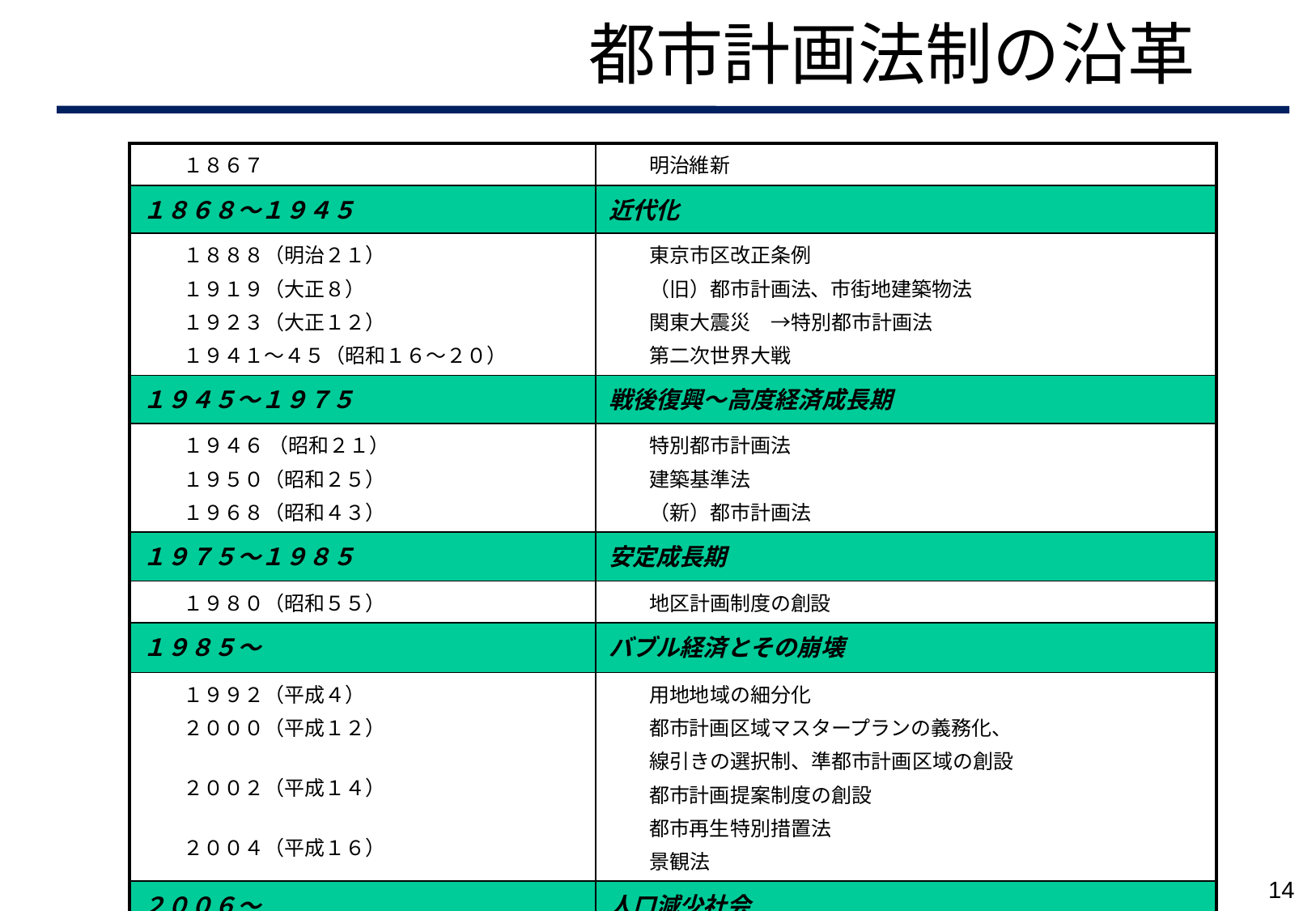

都市計画法制の沿革

| １８６７ | 明治維新 |
| --- | --- |
| １８６８～１９４５ | 近代化 |
| １８８８（明治２１） 　　１９１９（大正８） 　　１９２３（大正１２） 　　１９４１～４５（昭和１６～２０） | 東京市区改正条例 　　（旧）都市計画法、市街地建築物法 　　関東大震災　→特別都市計画法 　　第二次世界大戦 |
| １９４５～１９７５ | 戦後復興～高度経済成長期 |
| １９４６ （昭和２１） 　　１９５０（昭和２５） 　　１９６８（昭和４３） | 特別都市計画法 　　建築基準法 　　（新）都市計画法 |
| １９７５～１９８５ | 安定成長期 |
| １９８０（昭和５５） | 地区計画制度の創設 |
| １９８５～ | バブル経済とその崩壊 |
| １９９２（平成４） 　　２０００（平成１２） 　　２００２（平成１４） 　　２００４（平成１６） | 用地地域の細分化 　　都市計画区域マスタープランの義務化、 　　線引きの選択制、準都市計画区域の創設 　　都市計画提案制度の創設 　　都市再生特別措置法 　　景観法 |
| ２００６～ | 人口減少社会 |
| ２００６（平成１８） | 大規模集客施設に係る立地規制の見直し |
14